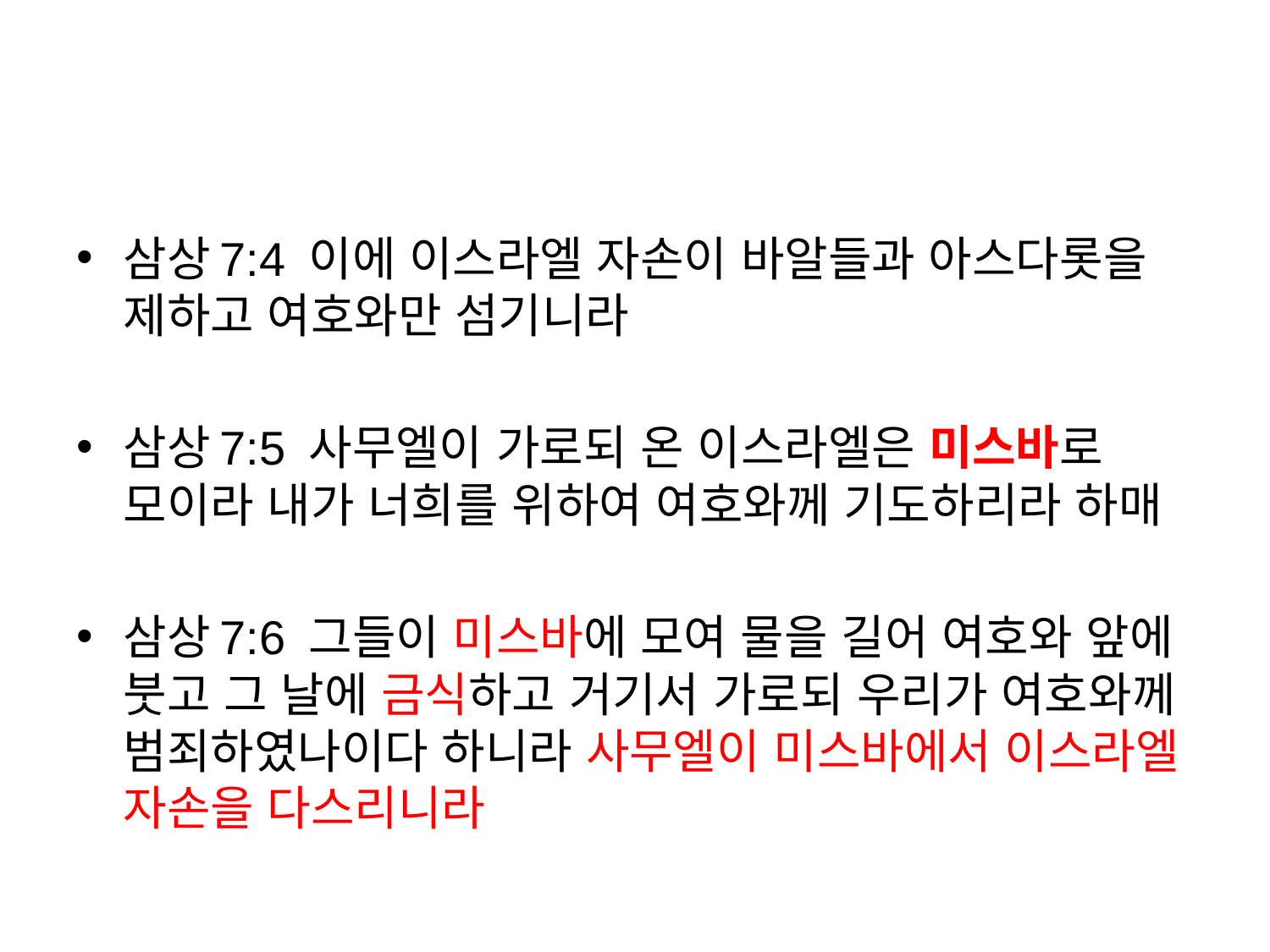

#
삼상7:4 이에 이스라엘 자손이 바알들과 아스다롯을 제하고 여호와만 섬기니라

삼상7:5 사무엘이 가로되 온 이스라엘은 미스바로 모이라 내가 너희를 위하여 여호와께 기도하리라 하매

삼상7:6 그들이 미스바에 모여 물을 길어 여호와 앞에 붓고 그 날에 금식하고 거기서 가로되 우리가 여호와께 범죄하였나이다 하니라 사무엘이 미스바에서 이스라엘 자손을 다스리니라